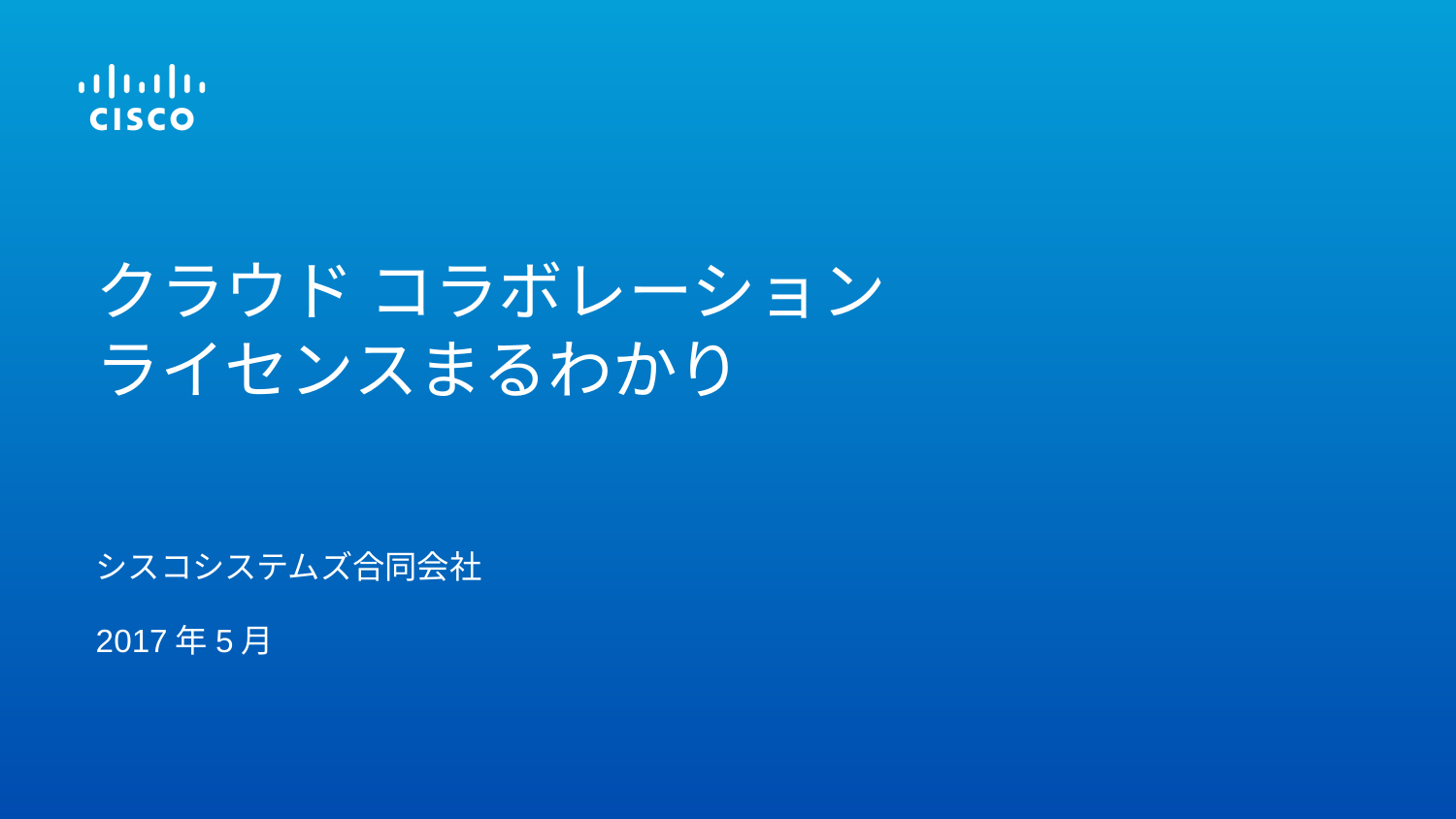

クラウド コラボレーション　
ライセンスまるわかり
シスコシステムズ合同会社
2017年5月